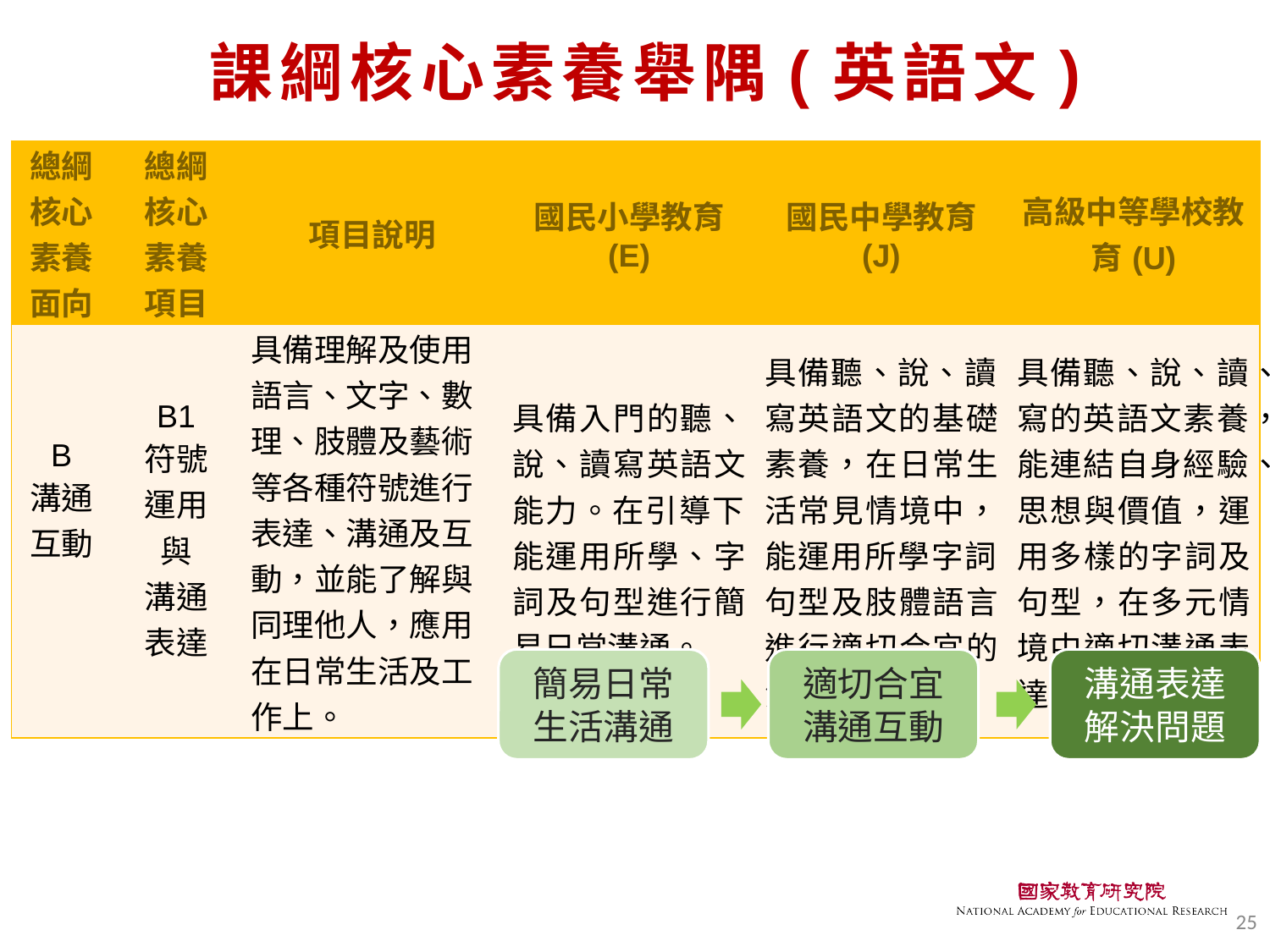

# 課綱核心素養舉隅(英語文)
| 總綱核心素養面向 | 總綱 核心 素養 項目 | 項目說明 | 國民小學教育 (E) | 國民中學教育 (J) | 高級中等學校教育(U) |
| --- | --- | --- | --- | --- | --- |
| B 溝通 互動 | B1 符號 運用 與 溝通 表達 | 具備理解及使用語言、文字、數理、肢體及藝術等各種符號進行表達、溝通及互動，並能了解與同理他人，應用在日常生活及工作上。 | 具備入門的聽、說、讀寫英語文能力。在引導下，能運用所學、字詞及句型進行簡易日常溝通。 | 具備聽、說、讀、寫英語文的基礎素養，在日常生活常見情境中，能運用所學字詞、句型及肢體語言進行適切合宜的溝通與互動。 | 具備聽、說、讀、寫的英語文素養，能連結自身經驗、思想與價值，運用多樣的字詞及句型，在多元情境中適切溝通表達及解決問題。 |
簡易日常生活溝通
適切合宜溝通互動
溝通表達解決問題

25